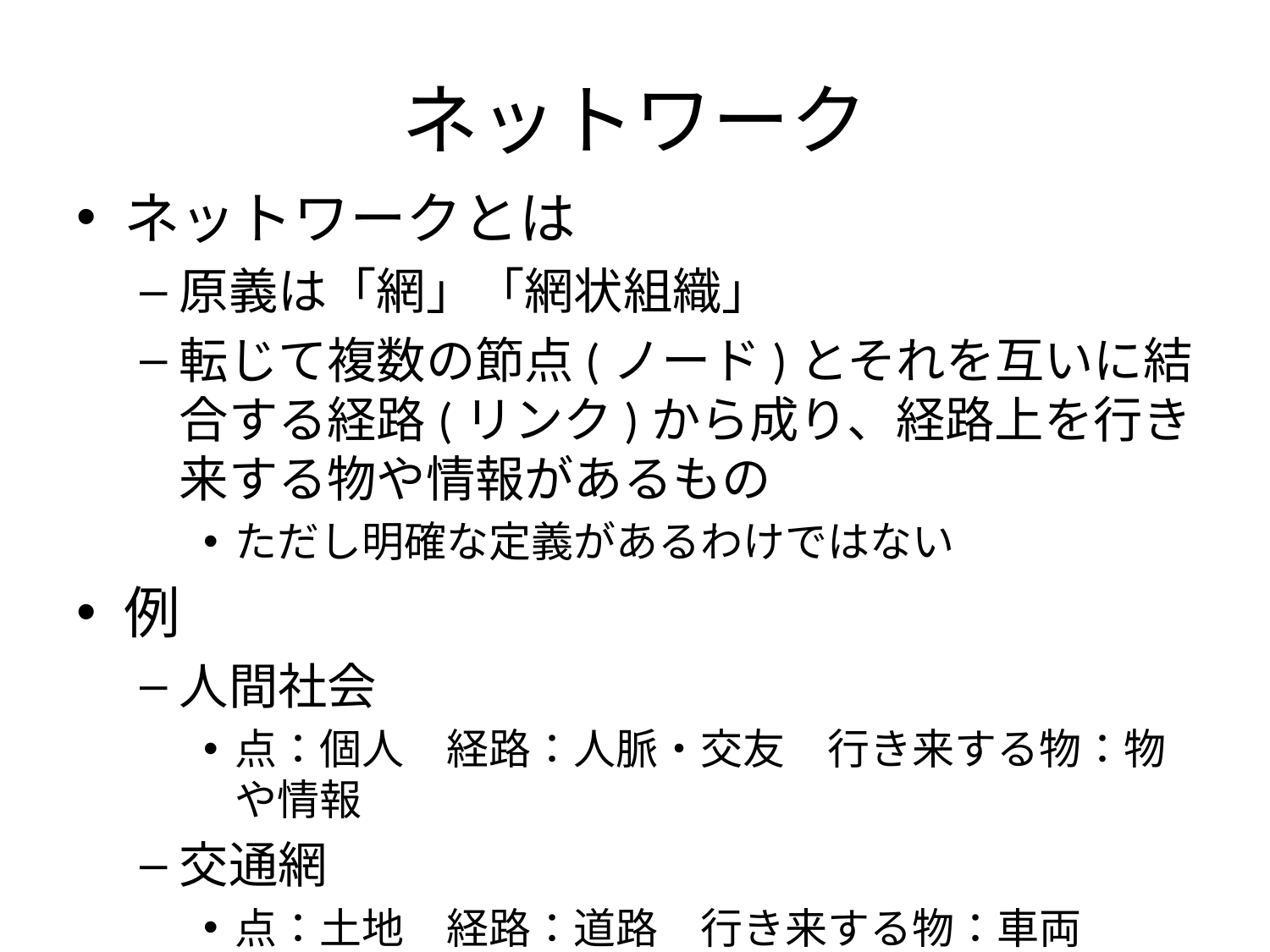

# ネットワーク
ネットワークとは
原義は「網」「網状組織」
転じて複数の節点(ノード)とそれを互いに結合する経路(リンク)から成り、経路上を行き来する物や情報があるもの
ただし明確な定義があるわけではない
例
人間社会
点：個人　経路：人脈・交友　行き来する物：物や情報
交通網
点：土地　経路：道路　行き来する物：車両